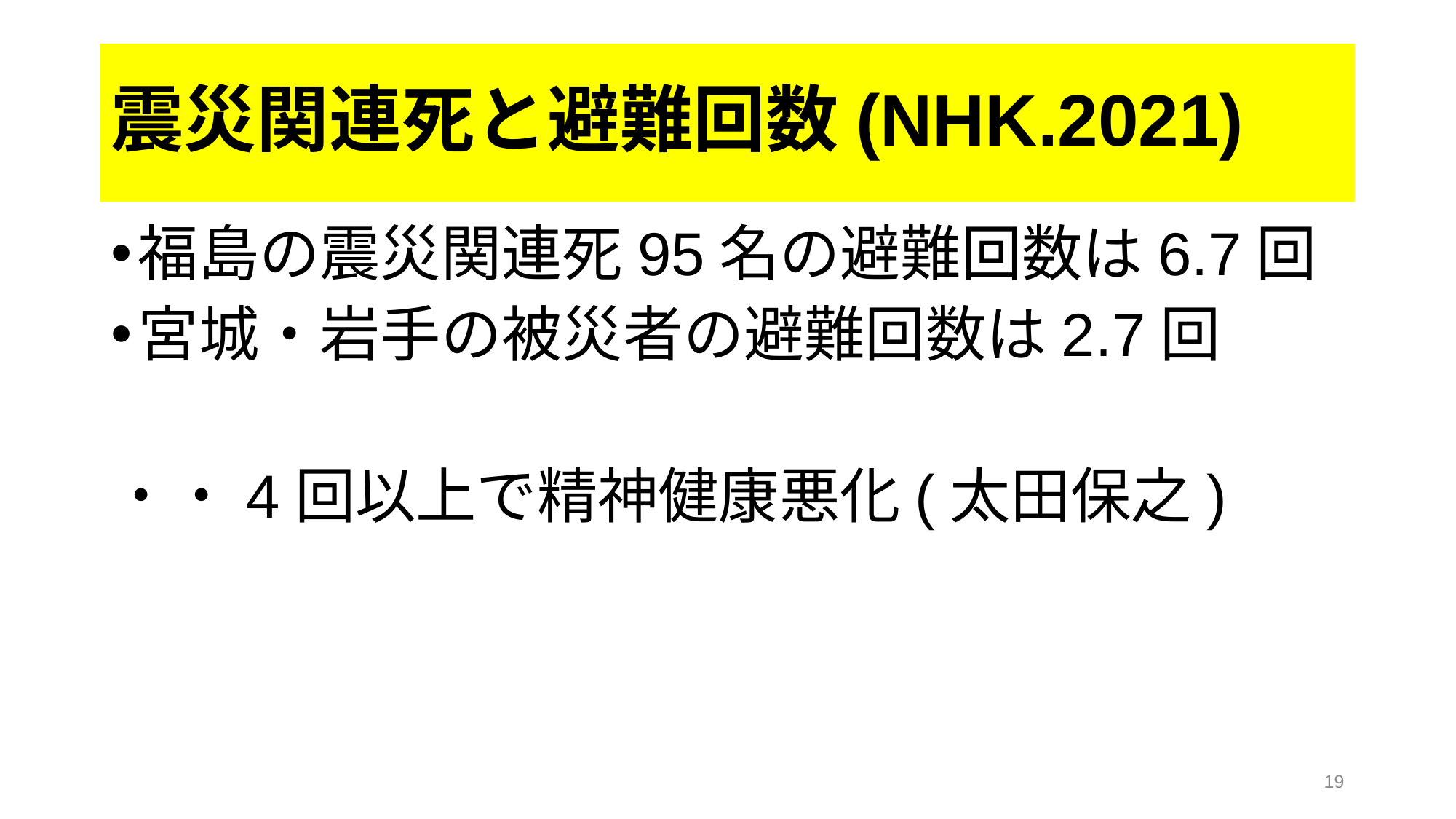

# 震災関連死と避難回数(NHK.2021)
福島の震災関連死95名の避難回数は6.7回
宮城・岩手の被災者の避難回数は2.7回

・・4回以上で精神健康悪化(太田保之)
19